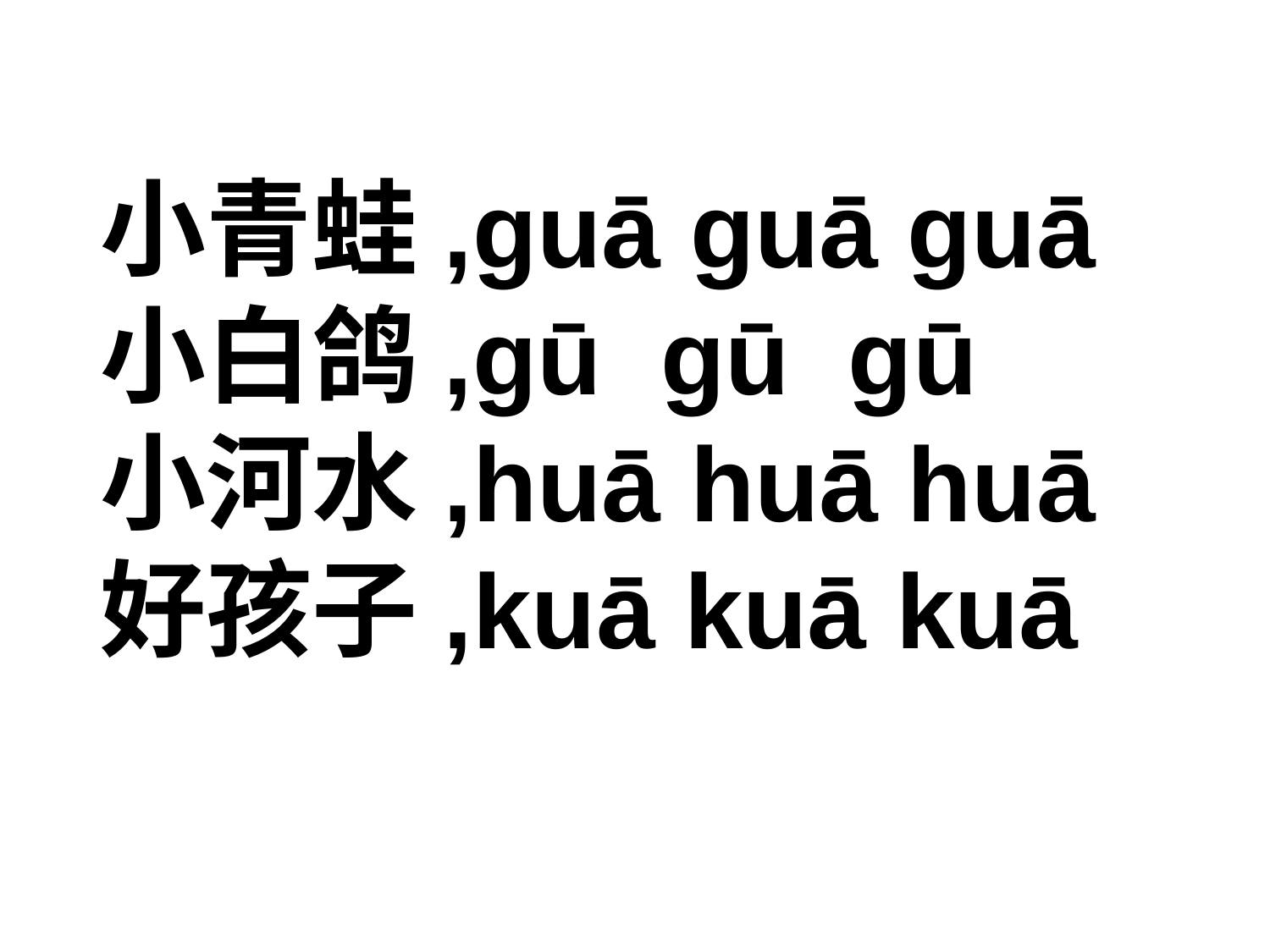

小青蛙,guā guā guā
小白鸽,gū  gū  gū
小河水,huā huā huā
好孩子,kuā kuā kuā